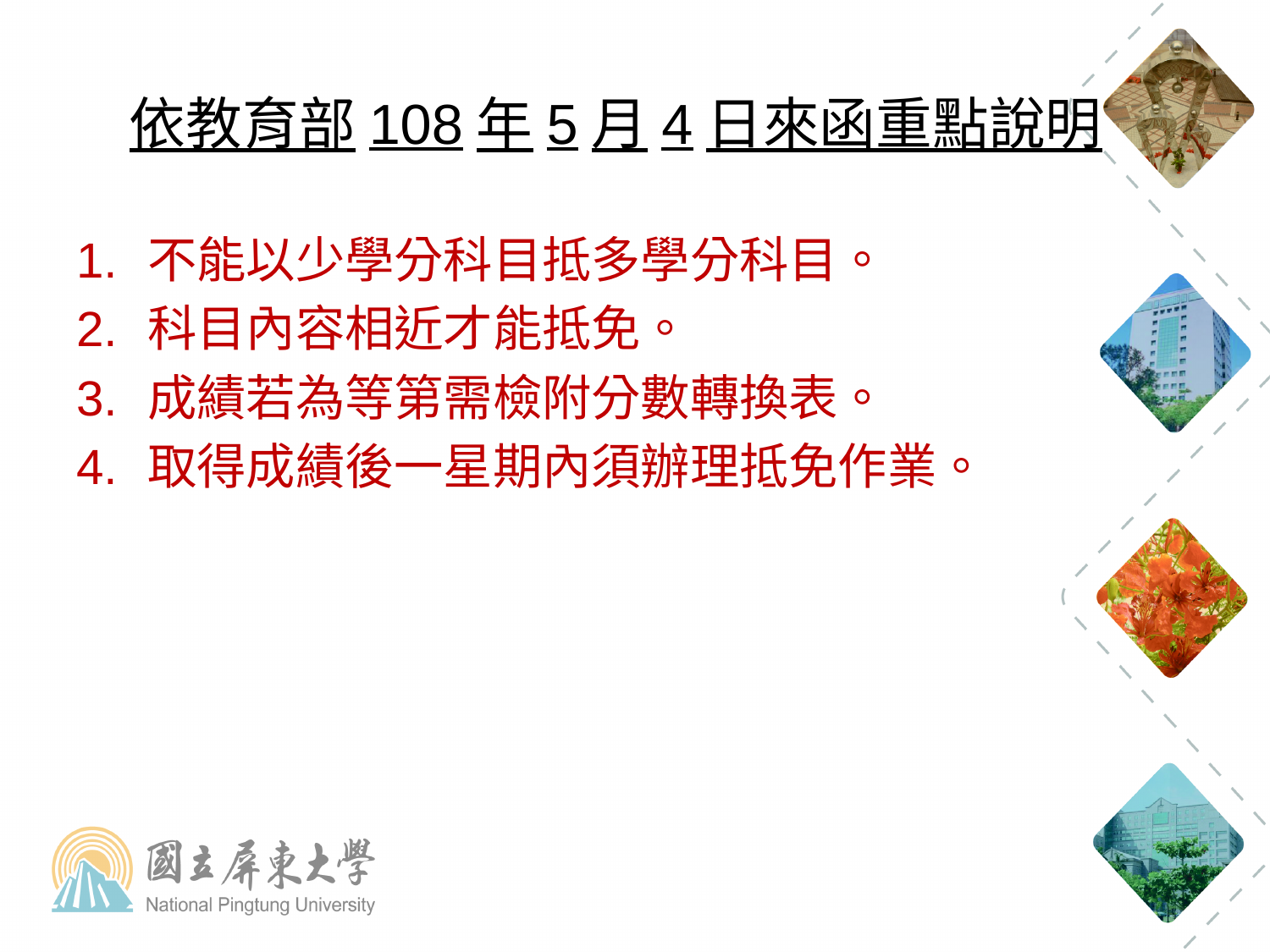

# 依教育部108年5月4日來函重點說明
不能以少學分科目抵多學分科目。
科目內容相近才能抵免。
成績若為等第需檢附分數轉換表。
取得成績後一星期內須辦理抵免作業。